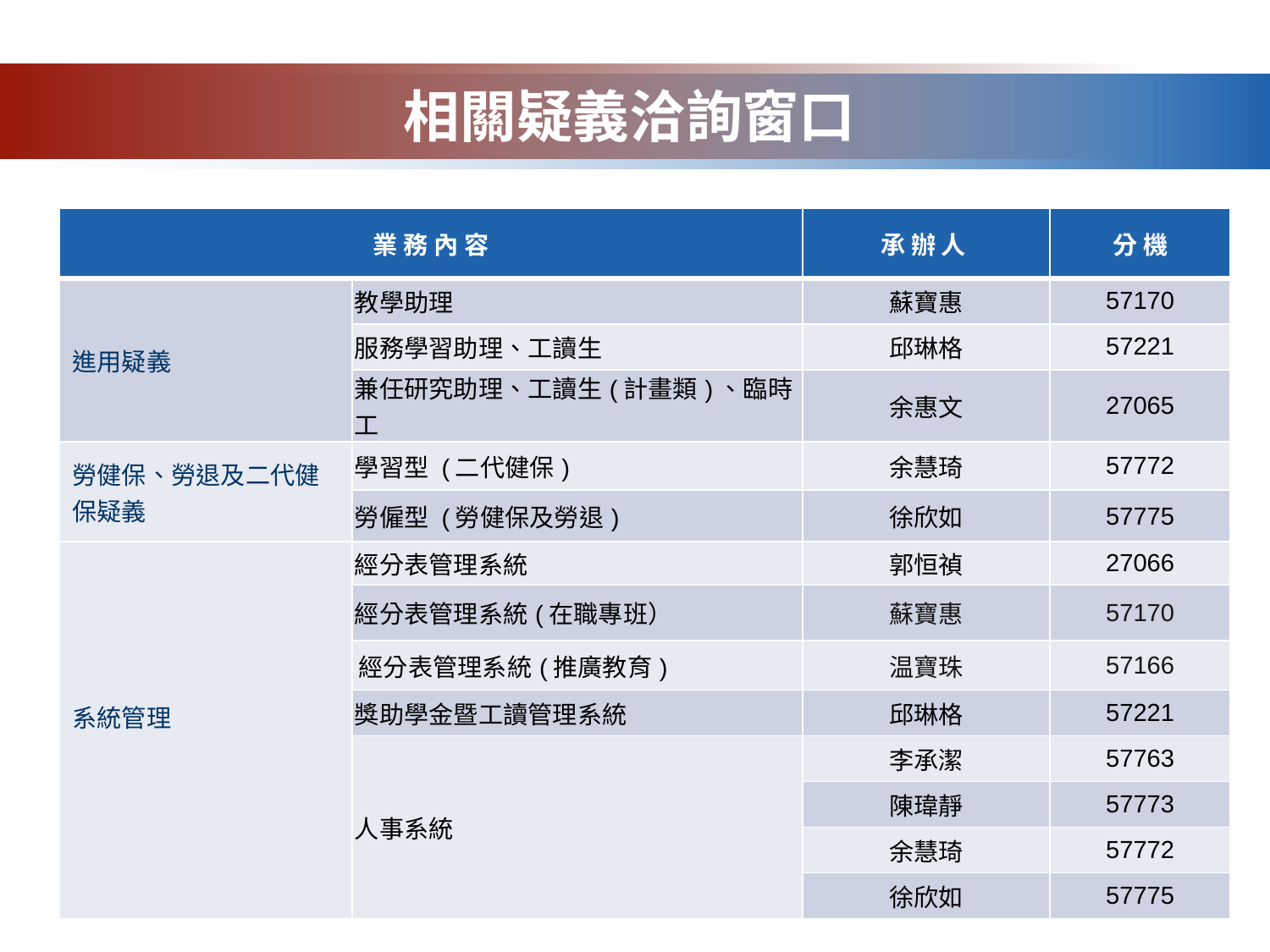

# 相關疑義洽詢窗口
| 業 務 內 容 |  | 承 辦 人 | 分 機 |
| --- | --- | --- | --- |
| 進用疑義 | 教學助理 | 蘇寶惠 | 57170 |
|  | 服務學習助理、工讀生 | 邱琳格 | 57221 |
|  | 兼任研究助理、工讀生(計畫類)、臨時工 | 余惠文 | 27065 |
| 勞健保、勞退及二代健保疑義 | 學習型 (二代健保) | 余慧琦 | 57772 |
|  | 勞僱型 (勞健保及勞退) | 徐欣如 | 57775 |
| 系統管理 | 經分表管理系統 | 郭恒禎 | 27066 |
|  | 經分表管理系統(在職專班） | 蘇寶惠 | 57170 |
|  | 經分表管理系統(推廣教育) | 温寶珠 | 57166 |
|  | 獎助學金暨工讀管理系統 | 邱琳格 | 57221 |
|  | 人事系統 | 李承潔 | 57763 |
|  |  | 陳瑋靜 | 57773 |
|  |  | 余慧琦 | 57772 |
|  |  | 徐欣如 | 57775 |